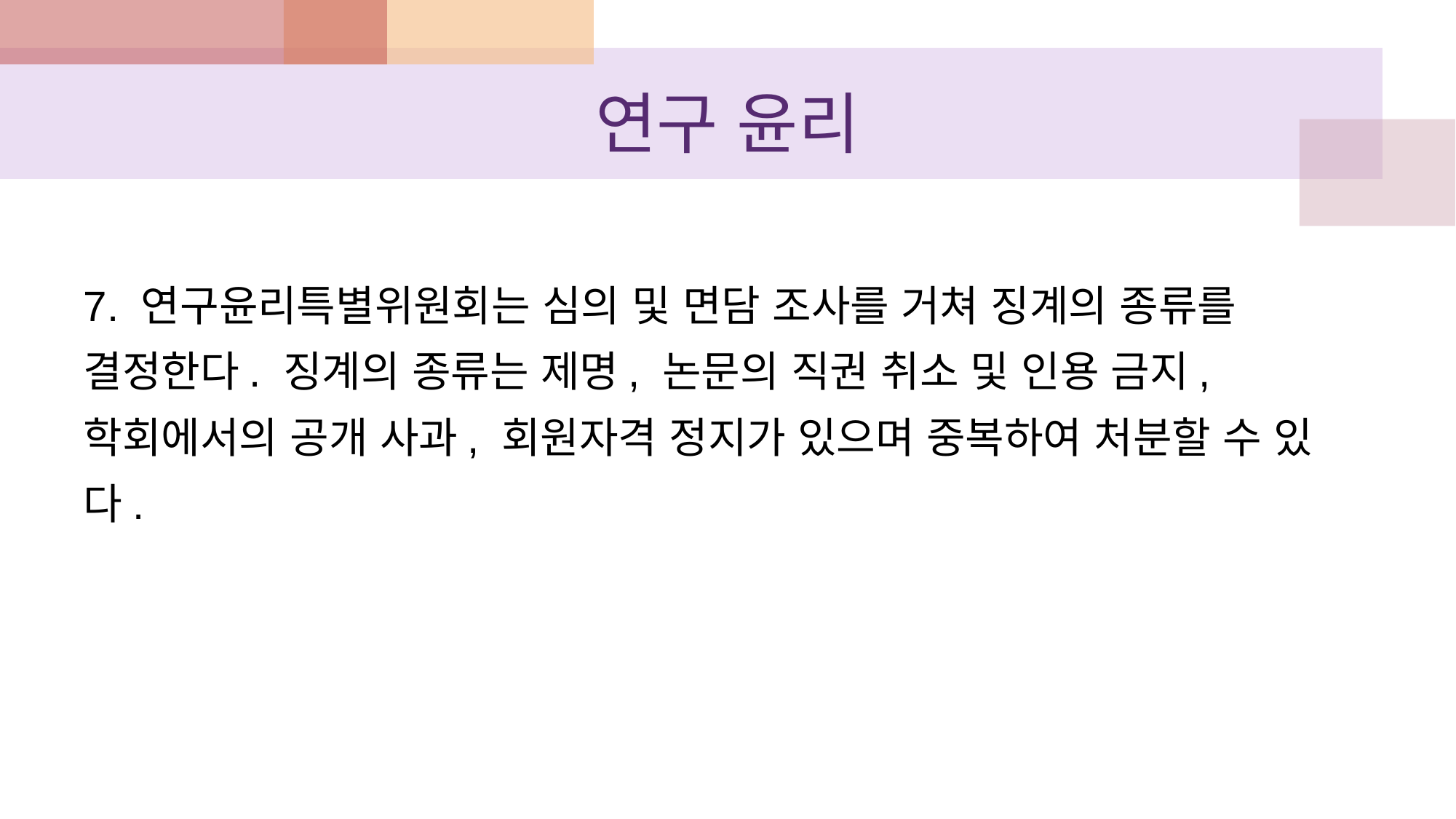

# 연구 윤리

7. 연구윤리특별위원회는 심의 및 면담 조사를 거쳐 징계의 종류를 결정한다. 징계의 종류는 제명, 논문의 직권 취소 및 인용 금지, 학회에서의 공개 사과, 회원자격 정지가 있으며 중복하여 처분할 수 있다.